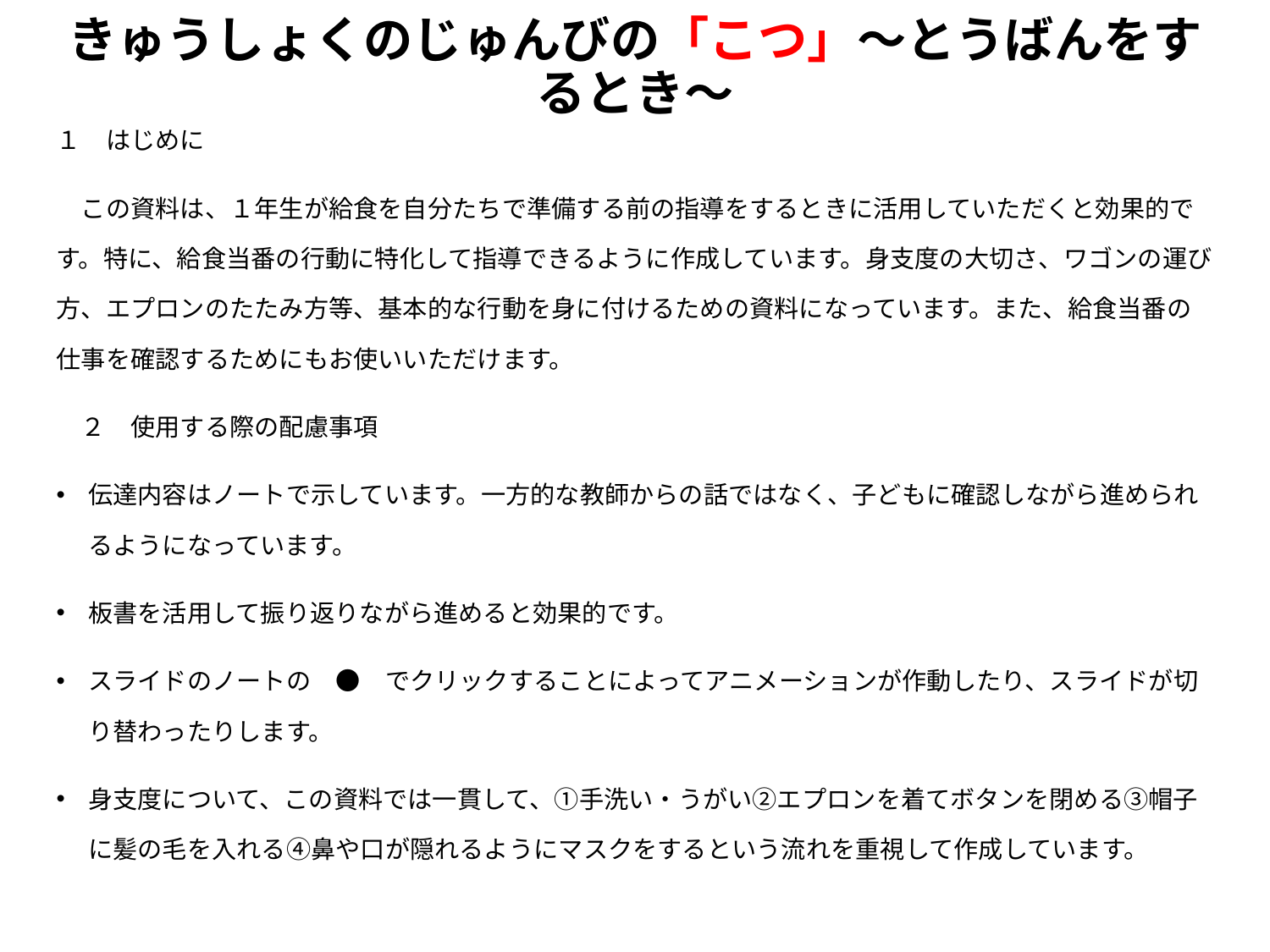

# きゅうしょくのじゅんびの「こつ」～とうばんをするとき～
１　はじめに
　この資料は、１年生が給食を自分たちで準備する前の指導をするときに活用していただくと効果的です。特に、給食当番の行動に特化して指導できるように作成しています。身支度の大切さ、ワゴンの運び方、エプロンのたたみ方等、基本的な行動を身に付けるための資料になっています。また、給食当番の仕事を確認するためにもお使いいただけます。
　２　使用する際の配慮事項
伝達内容はノートで示しています。一方的な教師からの話ではなく、子どもに確認しながら進められるようになっています。
板書を活用して振り返りながら進めると効果的です。
スライドのノートの　●　でクリックすることによってアニメーションが作動したり、スライドが切り替わったりします。
身支度について、この資料では一貫して、①手洗い・うがい②エプロンを着てボタンを閉める③帽子に髪の毛を入れる④鼻や口が隠れるようにマスクをするという流れを重視して作成しています。